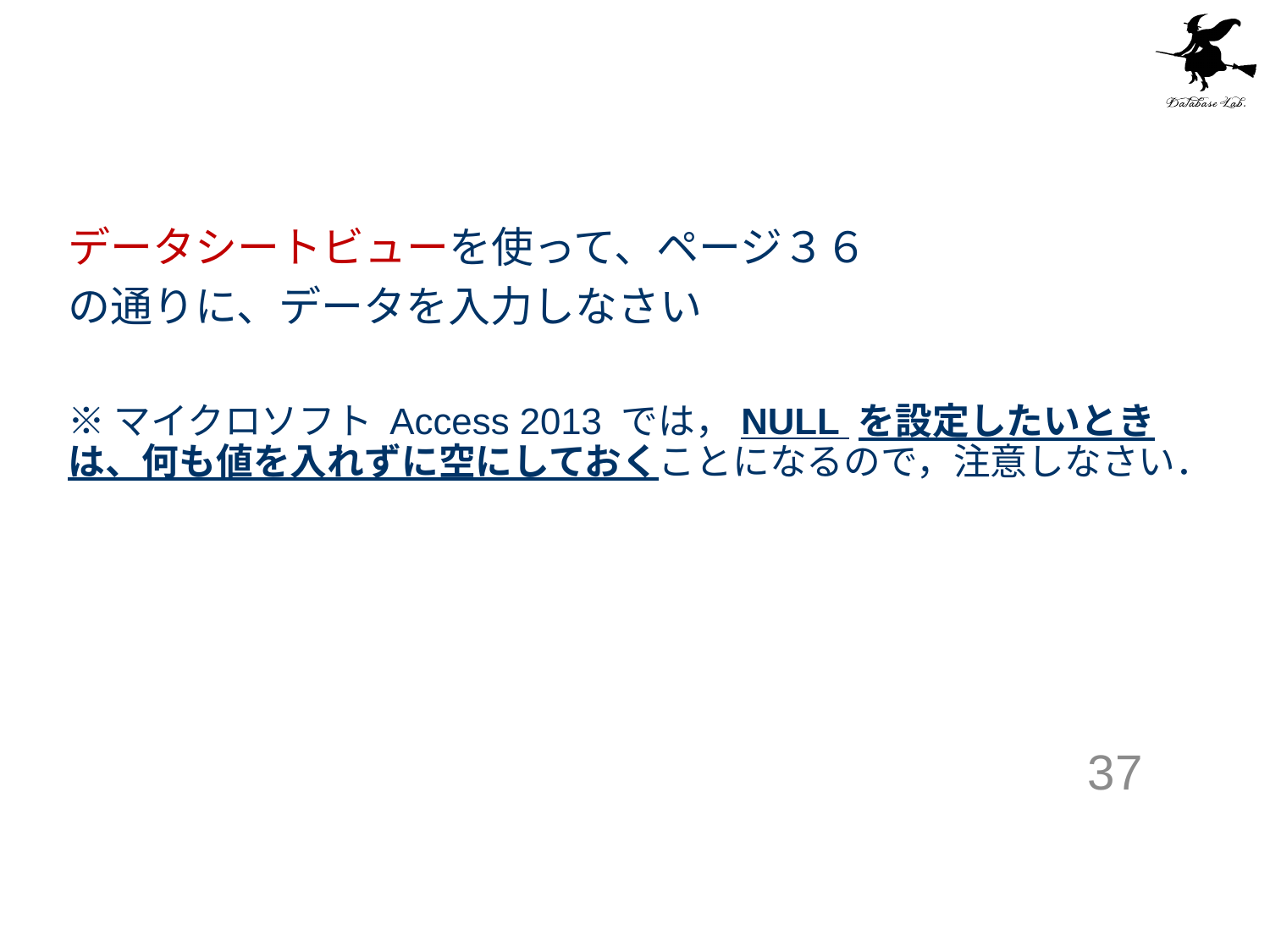

#
データシートビューを使って、ページ３６
の通りに、データを入力しなさい

※マイクロソフト Access 2013 では，NULL を設定したいときは、何も値を入れずに空にしておくことになるので，注意しなさい．

37